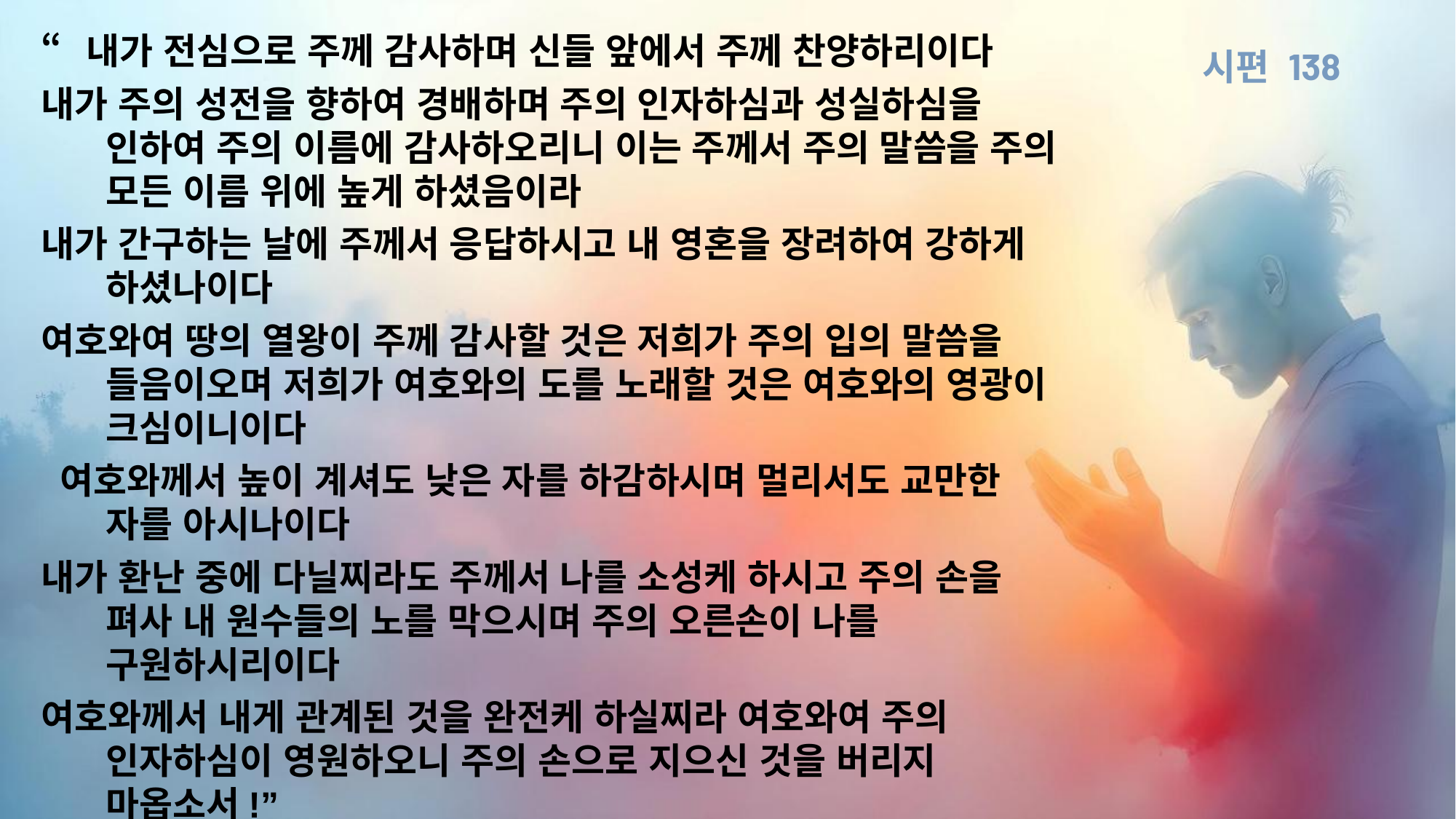

“내가 전심으로 주께 감사하며 신들 앞에서 주께 찬양하리이다
내가 주의 성전을 향하여 경배하며 주의 인자하심과 성실하심을 인하여 주의 이름에 감사하오리니 이는 주께서 주의 말씀을 주의 모든 이름 위에 높게 하셨음이라
내가 간구하는 날에 주께서 응답하시고 내 영혼을 장려하여 강하게 하셨나이다
여호와여 땅의 열왕이 주께 감사할 것은 저희가 주의 입의 말씀을 들음이오며 저희가 여호와의 도를 노래할 것은 여호와의 영광이 크심이니이다
 여호와께서 높이 계셔도 낮은 자를 하감하시며 멀리서도 교만한 자를 아시나이다
내가 환난 중에 다닐찌라도 주께서 나를 소성케 하시고 주의 손을 펴사 내 원수들의 노를 막으시며 주의 오른손이 나를 구원하시리이다
여호와께서 내게 관계된 것을 완전케 하실찌라 여호와여 주의 인자하심이 영원하오니 주의 손으로 지으신 것을 버리지 마옵소서!”
시편 138